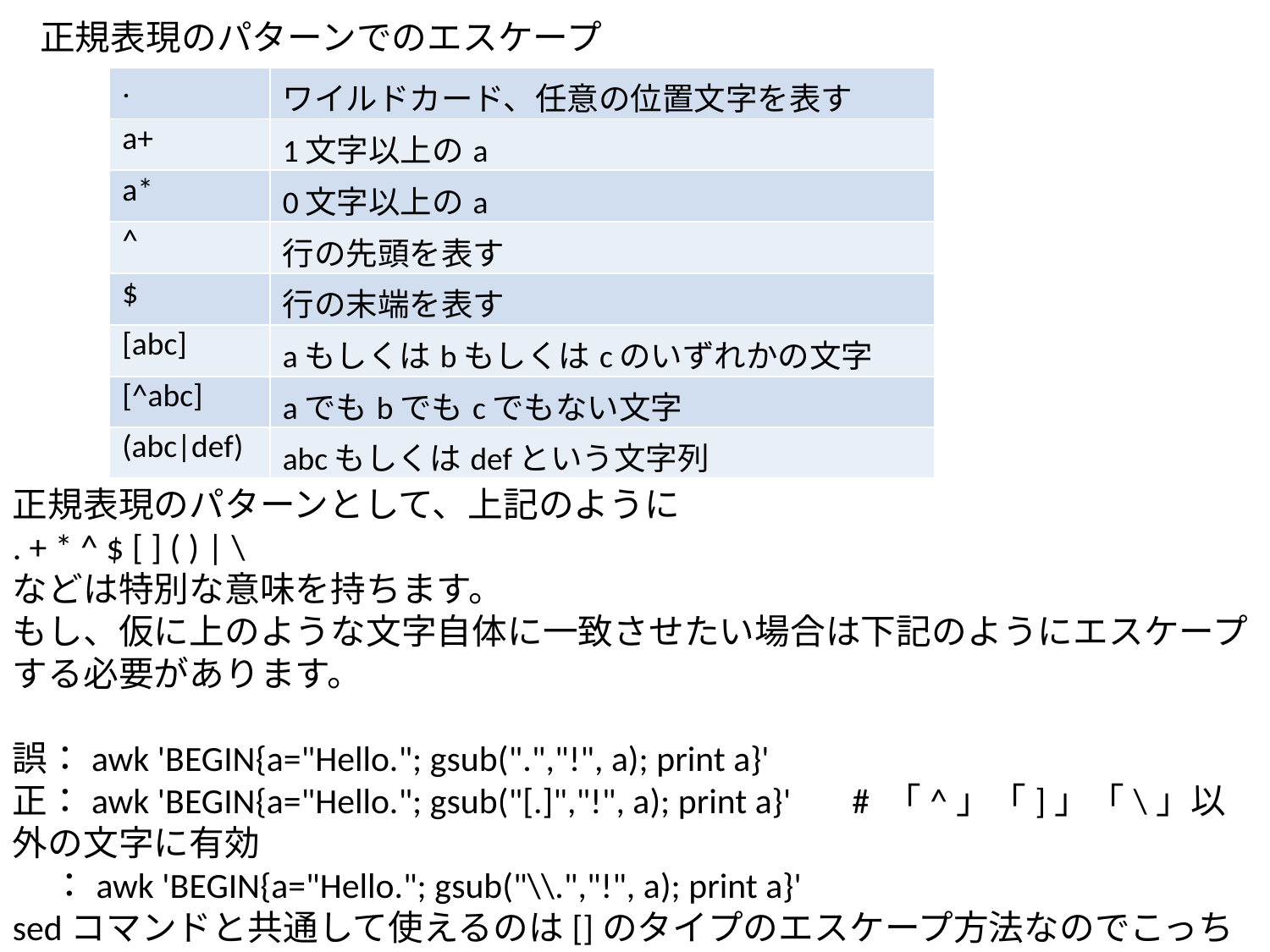

正規表現のパターンでのエスケープ
| . | ワイルドカード、任意の位置文字を表す |
| --- | --- |
| a+ | 1文字以上のa |
| a\* | 0文字以上のa |
| ^ | 行の先頭を表す |
| $ | 行の末端を表す |
| [abc] | aもしくはbもしくはcのいずれかの文字 |
| [^abc] | aでもbでもcでもない文字 |
| (abc|def) | abcもしくはdefという文字列 |
正規表現のパターンとして、上記のように
. + * ^ $ [ ] ( ) | \
などは特別な意味を持ちます。
もし、仮に上のような文字自体に一致させたい場合は下記のようにエスケープする必要があります。

誤：awk 'BEGIN{a="Hello."; gsub(".","!", a); print a}'
正：awk 'BEGIN{a="Hello."; gsub("[.]","!", a); print a}' 　# 「^」「]」「\」以外の文字に有効
    ：awk 'BEGIN{a="Hello."; gsub("\\.","!", a); print a}'
sedコマンドと共通して使えるのは[]のタイプのエスケープ方法なのでこっち推奨
(「^」「]」「\」の文字自体に一致させたい場合、"\\^", "\\]", "\\\\"とする必要あり。)